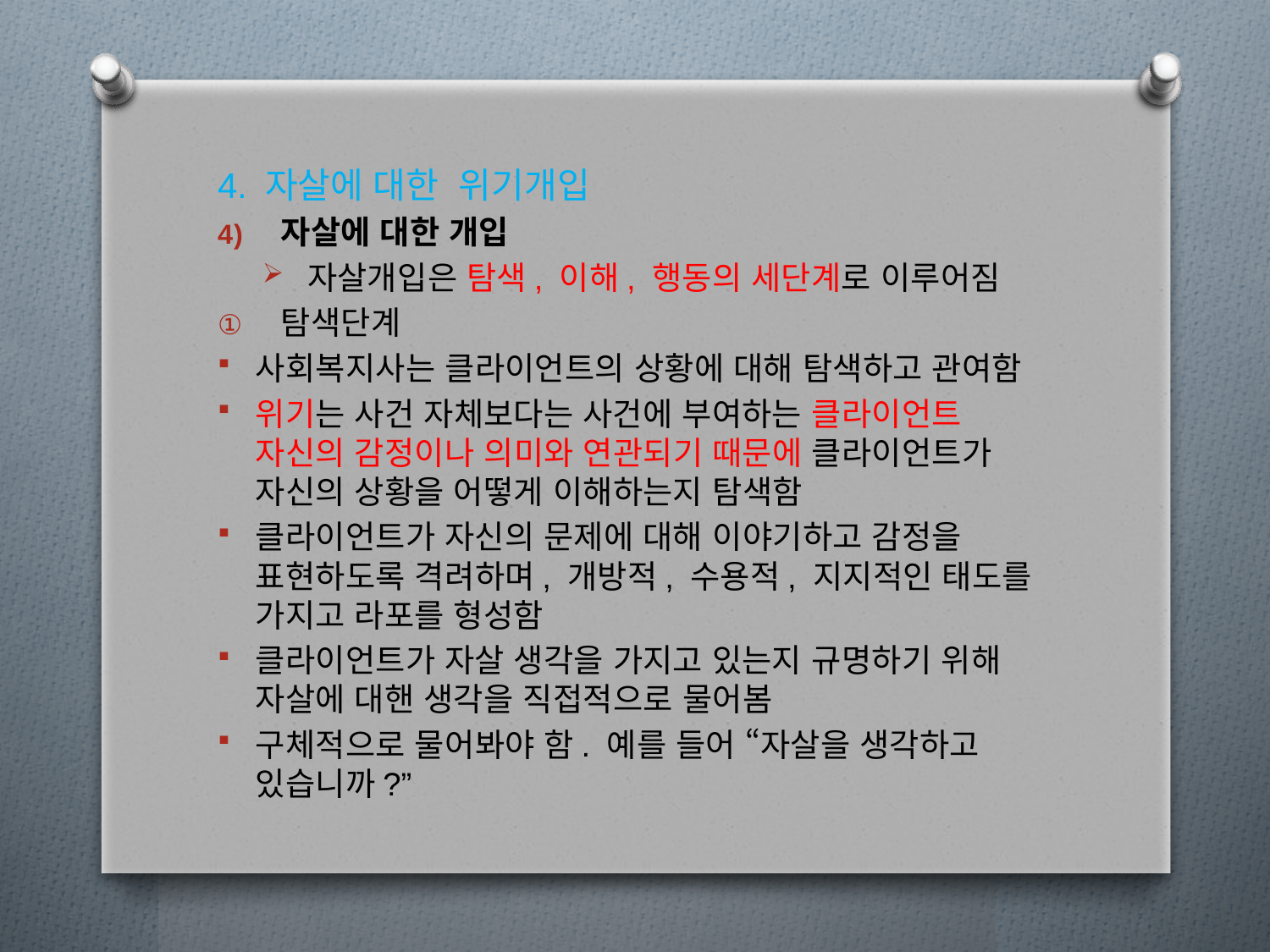

4. 자살에 대한  위기개입
자살에 대한 개입
자살개입은 탐색, 이해, 행동의 세단계로 이루어짐
탐색단계
사회복지사는 클라이언트의 상황에 대해 탐색하고 관여함
위기는 사건 자체보다는 사건에 부여하는 클라이언트 자신의 감정이나 의미와 연관되기 때문에 클라이언트가 자신의 상황을 어떻게 이해하는지 탐색함
클라이언트가 자신의 문제에 대해 이야기하고 감정을 표현하도록 격려하며, 개방적, 수용적, 지지적인 태도를 가지고 라포를 형성함
클라이언트가 자살 생각을 가지고 있는지 규명하기 위해 자살에 대핸 생각을 직접적으로 물어봄
구체적으로 물어봐야 함. 예를 들어 “자살을 생각하고 있습니까?”